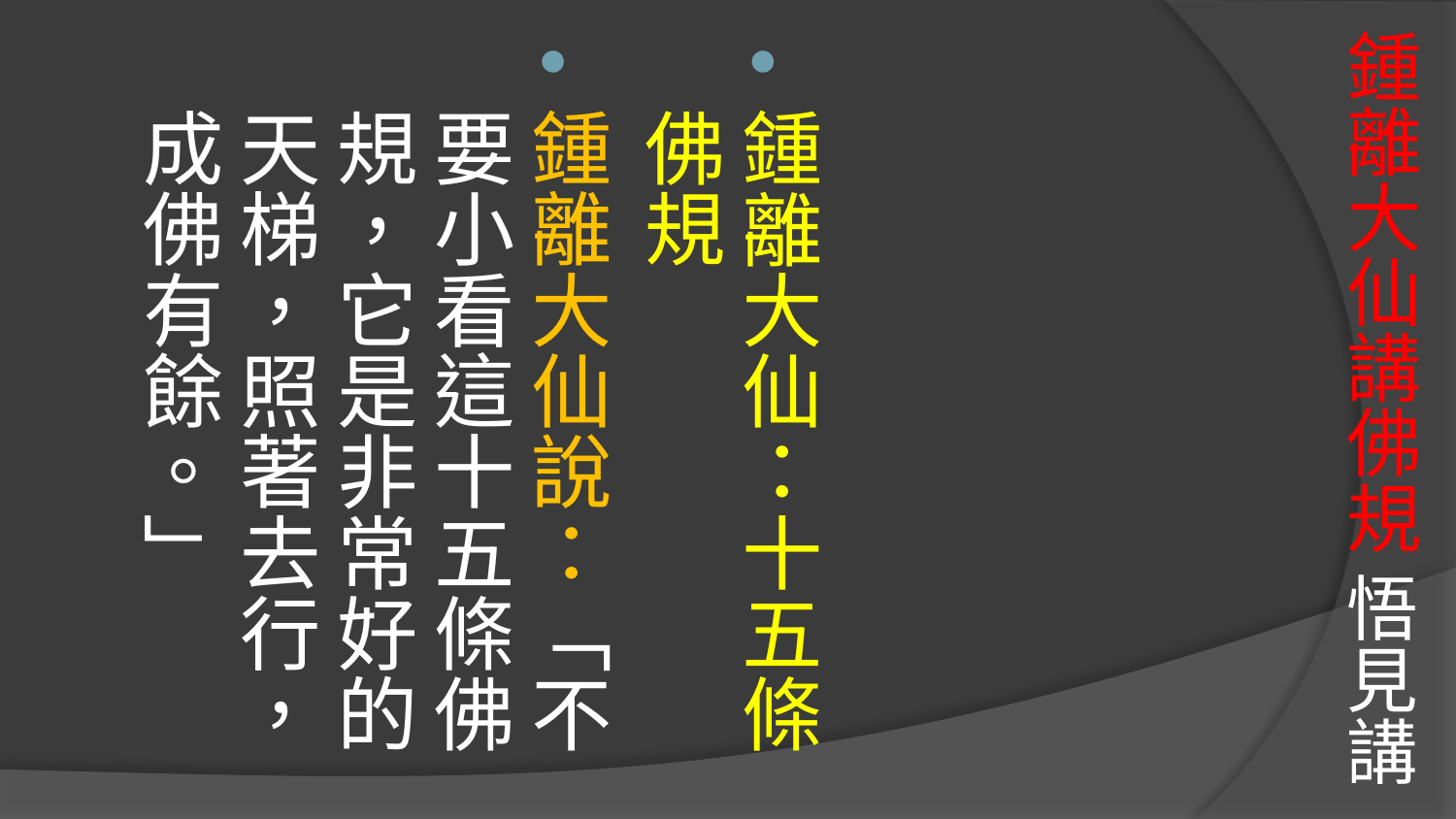

# 鍾離大仙講佛規 悟見講
鍾離大仙：十五條佛規
鍾離大仙說：「不要小看這十五條佛規，它是非常好的天梯，照著去行，成佛有餘。」